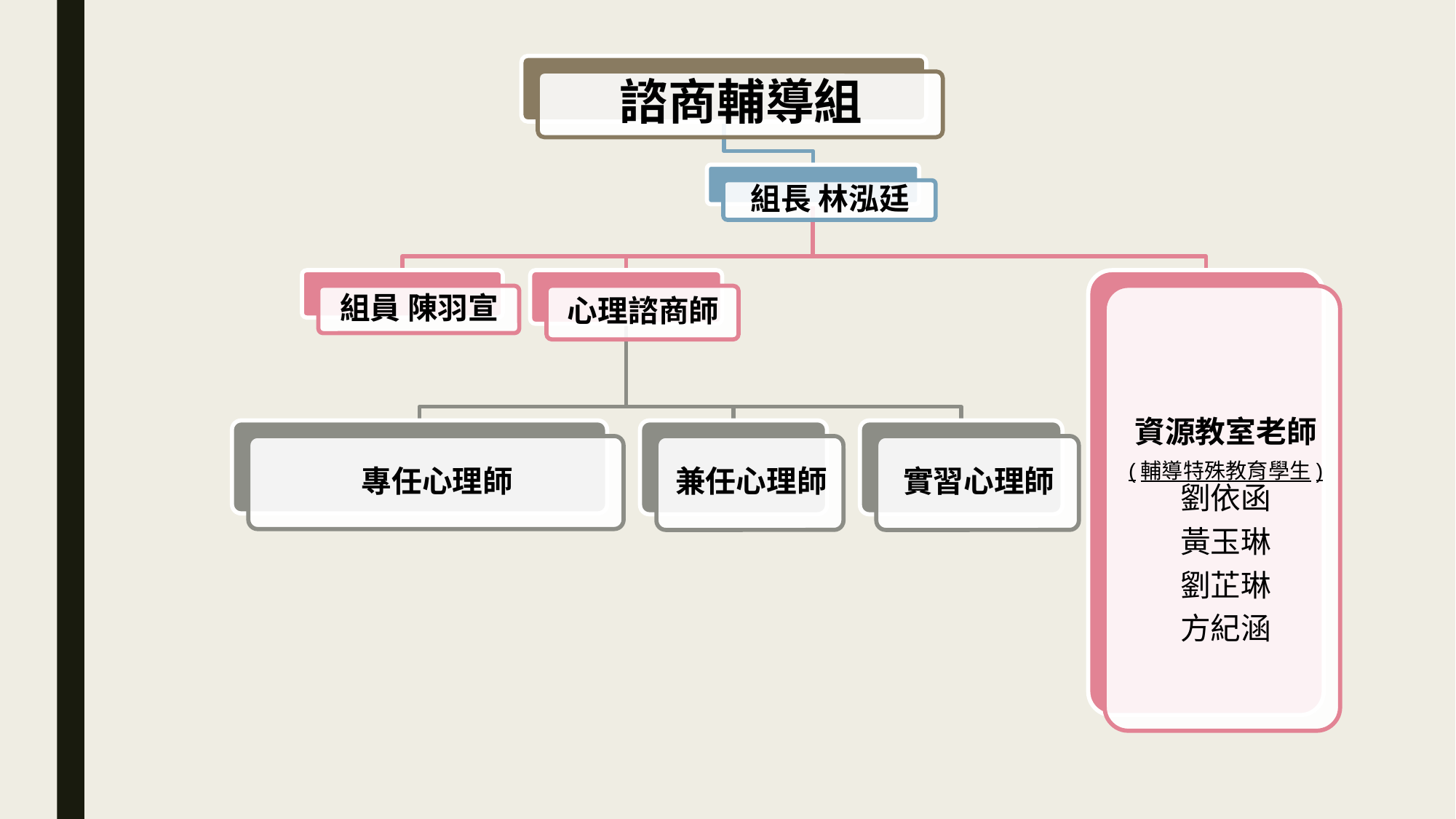

諮商輔導組
組長 林泓廷
組員 陳羽宣
心理諮商師
專任心理師
兼任心理師
實習心理師

資源教室老師
(輔導特殊教育學生)
劉依函
黃玉琳
劉芷琳
方紀涵